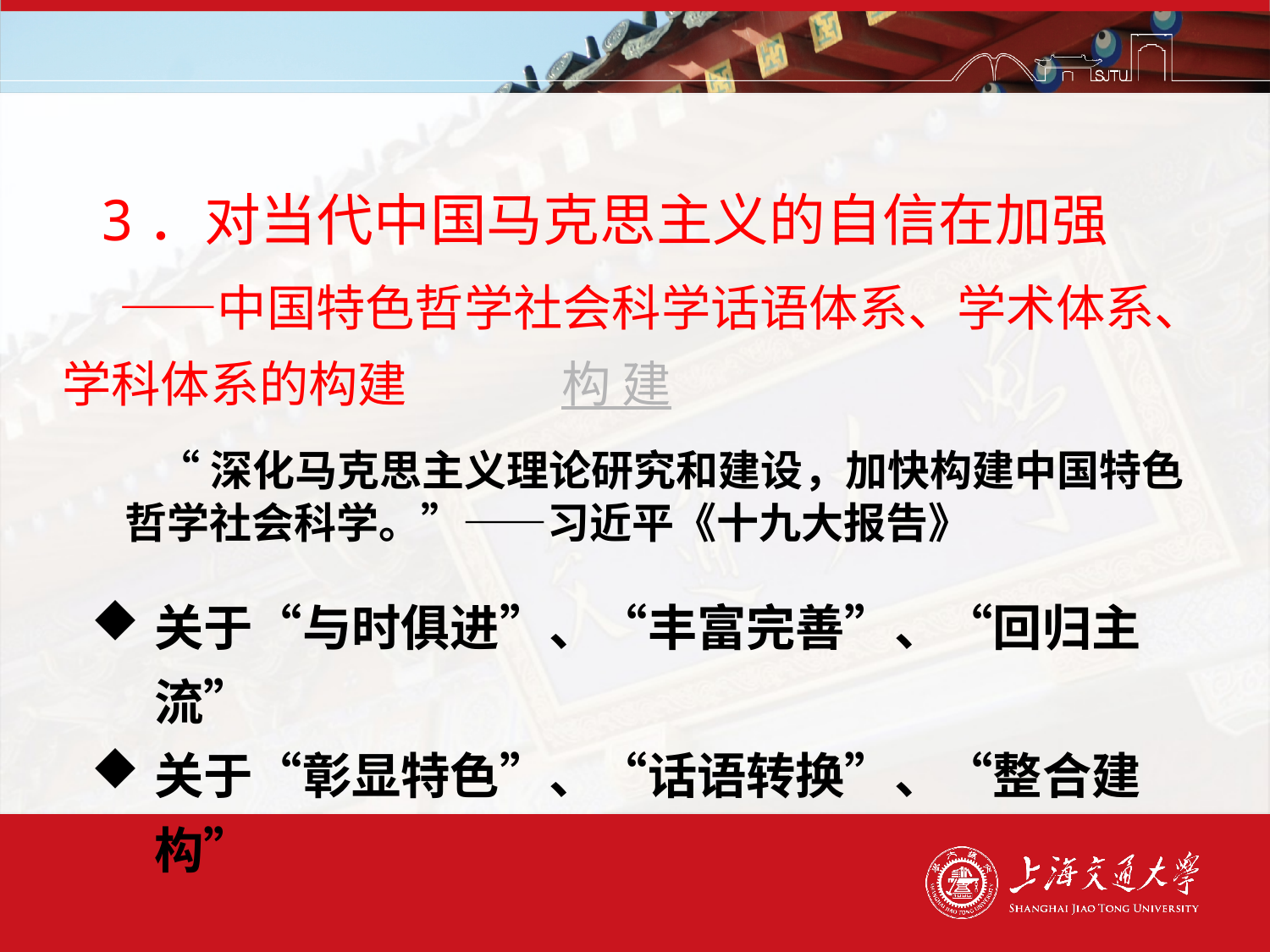

# 3．对当代中国马克思主义的自信在加强 ——中国特色哲学社会科学话语体系、学术体系、学科体系的构建              构 建
   “深化马克思主义理论研究和建设，加快构建中国特色哲学社会科学。”——习近平《十九大报告》
关于“与时俱进”、“丰富完善”、“回归主流”
关于“彰显特色”、“话语转换”、“整合建构”